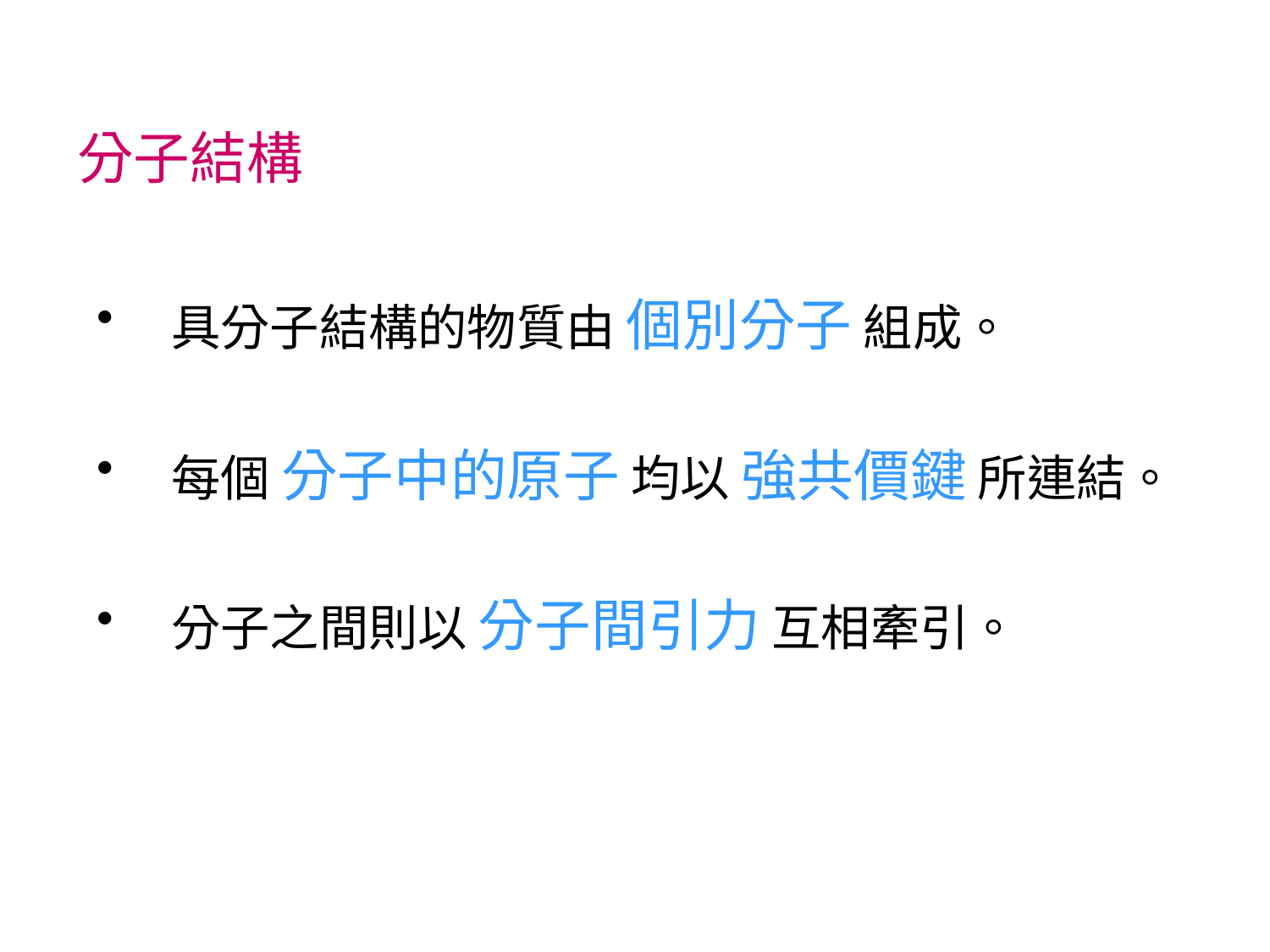

分子結構
具分子結構的物質由 個別分子 組成。
每個 分子中的原子 均以 強共價鍵 所連結。
分子之間則以 分子間引力 互相牽引。